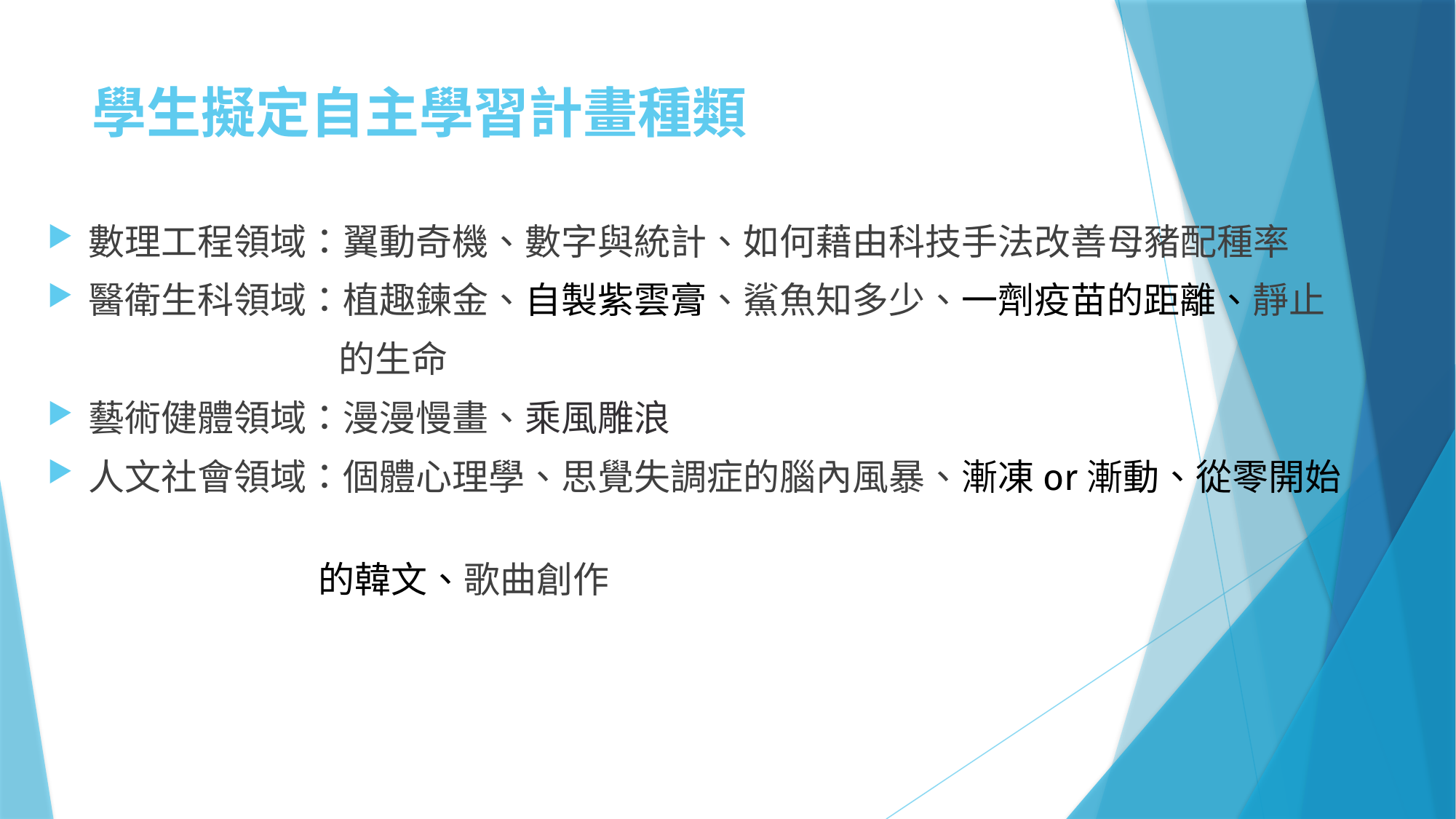

# 學生擬定自主學習計畫種類
數理工程領域：翼動奇機、數字與統計、如何藉由科技手法改善母豬配種率
醫衛生科領域：植趣鍊金、自製紫雲膏、鯊魚知多少、一劑疫苗的距離、靜止
　　　　　　　　的生命
藝術健體領域：漫漫慢畫、乘風雕浪
人文社會領域：個體心理學、思覺失調症的腦內風暴、漸凍or漸動、從零開始
                                的韓文、歌曲創作